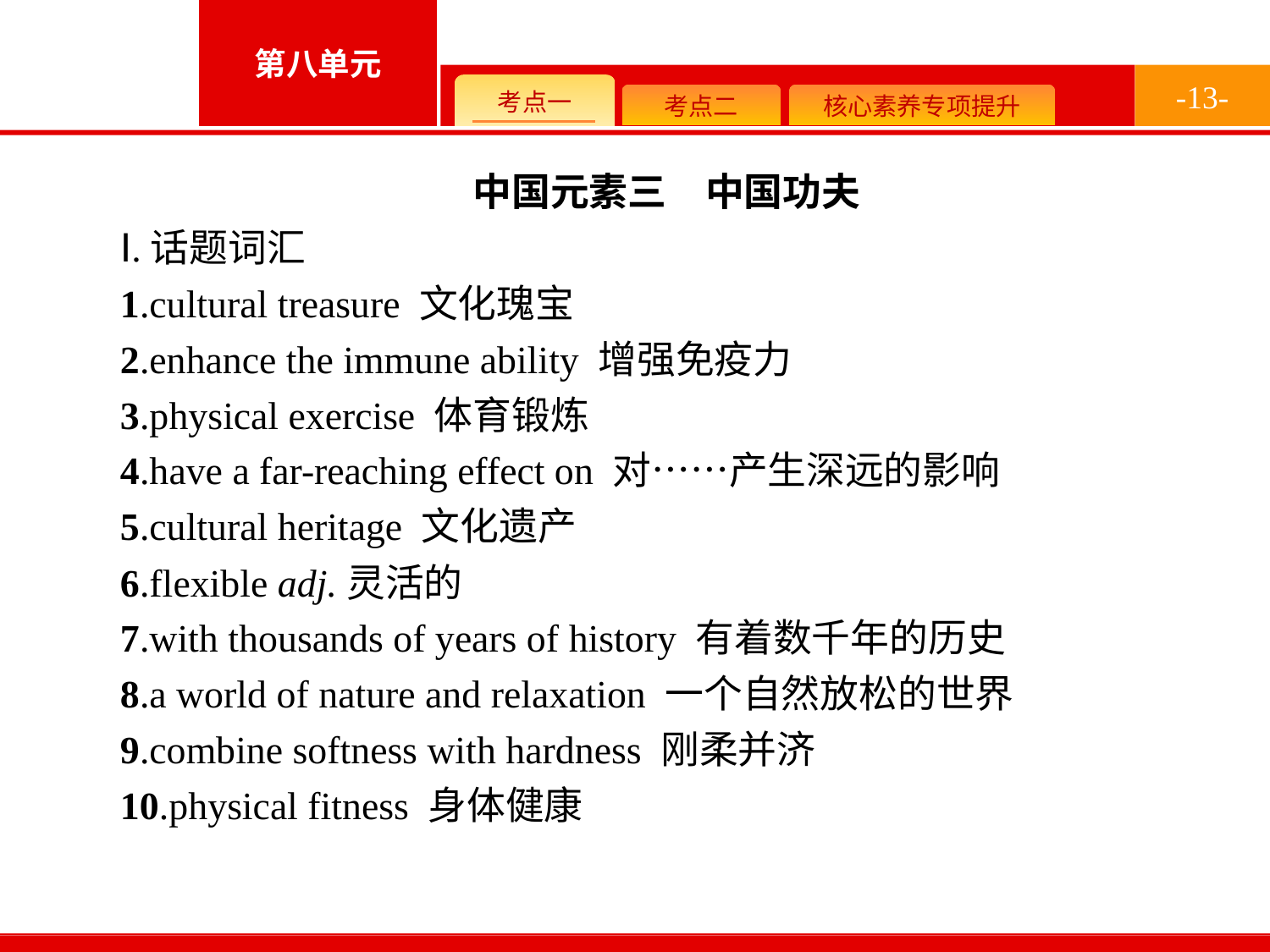

-13-
中国元素三　中国功夫
Ⅰ.话题词汇
1.cultural treasure 文化瑰宝
2.enhance the immune ability 增强免疫力
3.physical exercise 体育锻炼
4.have a far-reaching effect on 对……产生深远的影响
5.cultural heritage 文化遗产
6.flexible adj.灵活的
7.with thousands of years of history 有着数千年的历史
8.a world of nature and relaxation 一个自然放松的世界
9.combine softness with hardness 刚柔并济
10.physical fitness 身体健康